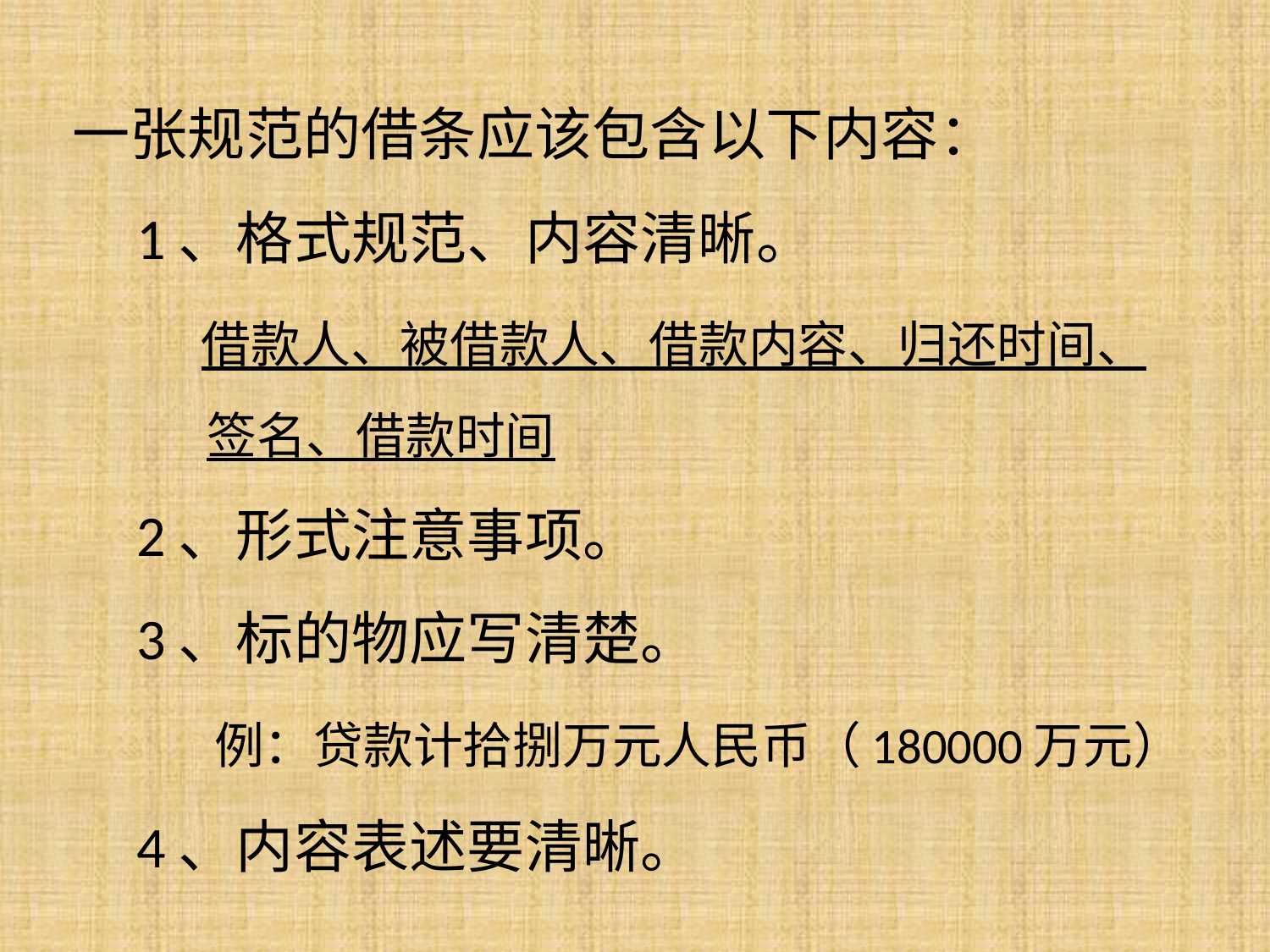

# 一张规范的借条应该包含以下内容： 1、格式规范、内容清晰。 借款人、被借款人、借款内容、归还时间、 签名、借款时间 2、形式注意事项。 3、标的物应写清楚。 例：贷款计拾捌万元人民币（180000万元） 4、内容表述要清晰。